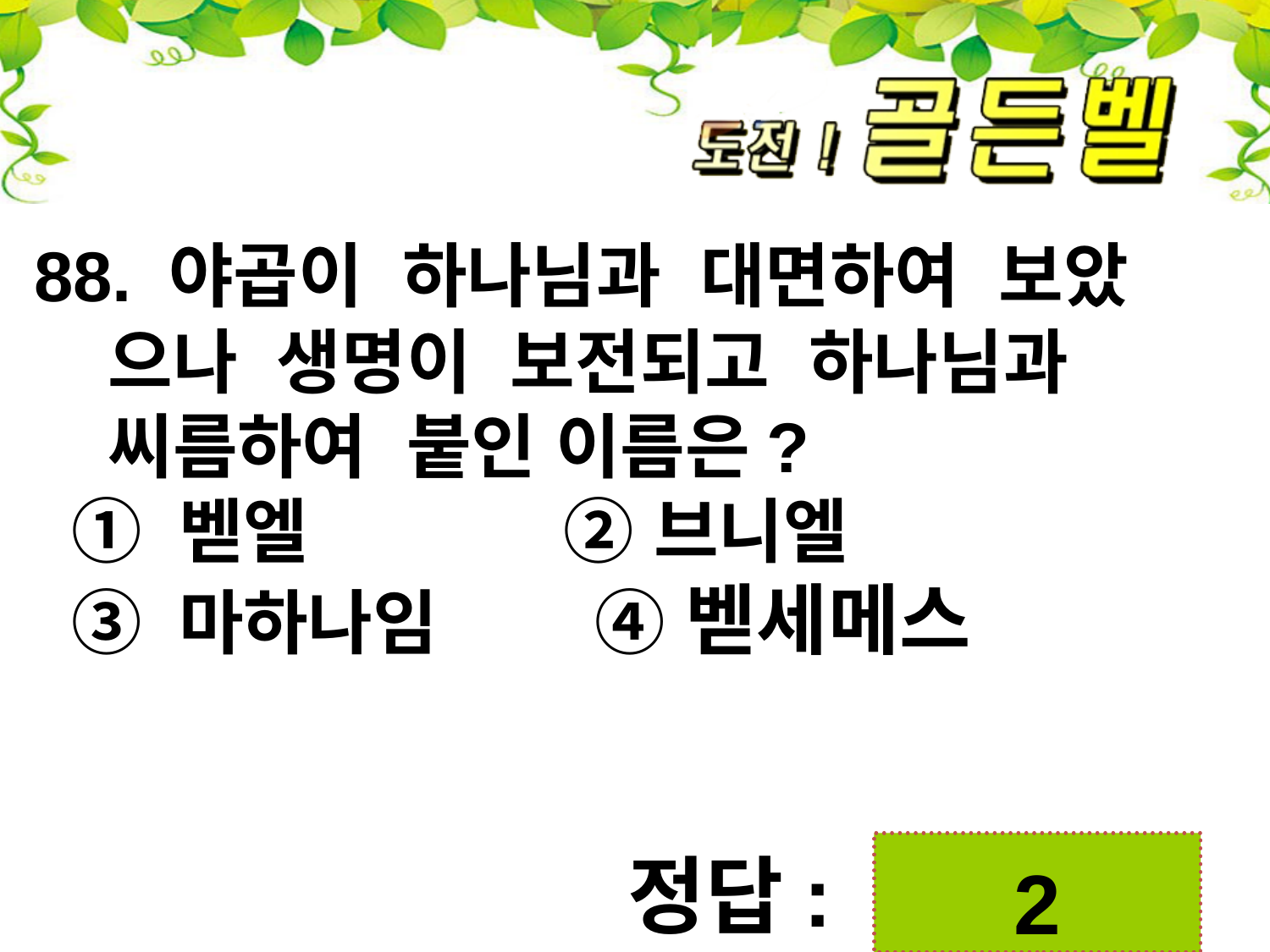

88. 야곱이  하나님과  대면하여  보았
    으나  생명이  보전되고  하나님과
    씨름하여  붙인 이름은?
   ① 벧엘             ② 브니엘
   ③ 마하나임        ④ 벧세메스
 2
정답: